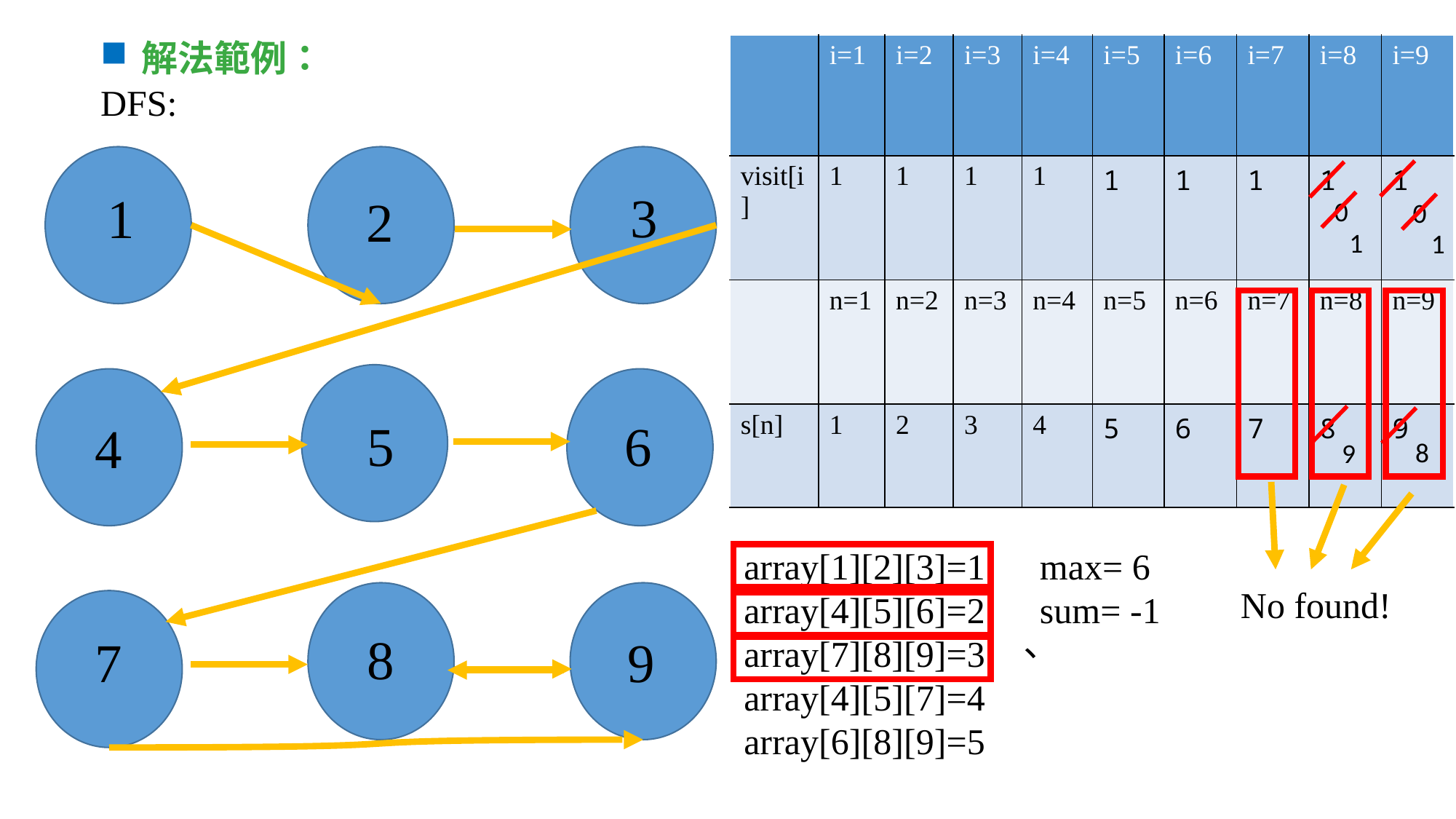

解法範例：
DFS:
|  | i=1 | i=2 | i=3 | i=4 | i=5 | i=6 | i=7 | i=8 | i=9 |
| --- | --- | --- | --- | --- | --- | --- | --- | --- | --- |
| visit[i] | 1 | 1 | 1 | 1 | 1 | 1 | 1 | 1 | 1 |
|  | n=1 | n=2 | n=3 | n=4 | n=5 | n=6 | n=7 | n=8 | n=9 |
| s[n] | 1 | 2 | 3 | 4 | 5 | 6 | 7 | 8 | 9 |

3
1
2
0

0

1

1

6
5
4
8

9

array[1][2][3]=1      max= 6
array[4][5][6]=2      sum= -1
array[7][8][9]=3  、
array[4][5][7]=4
array[6][8][9]=5

No found!

8
7
9